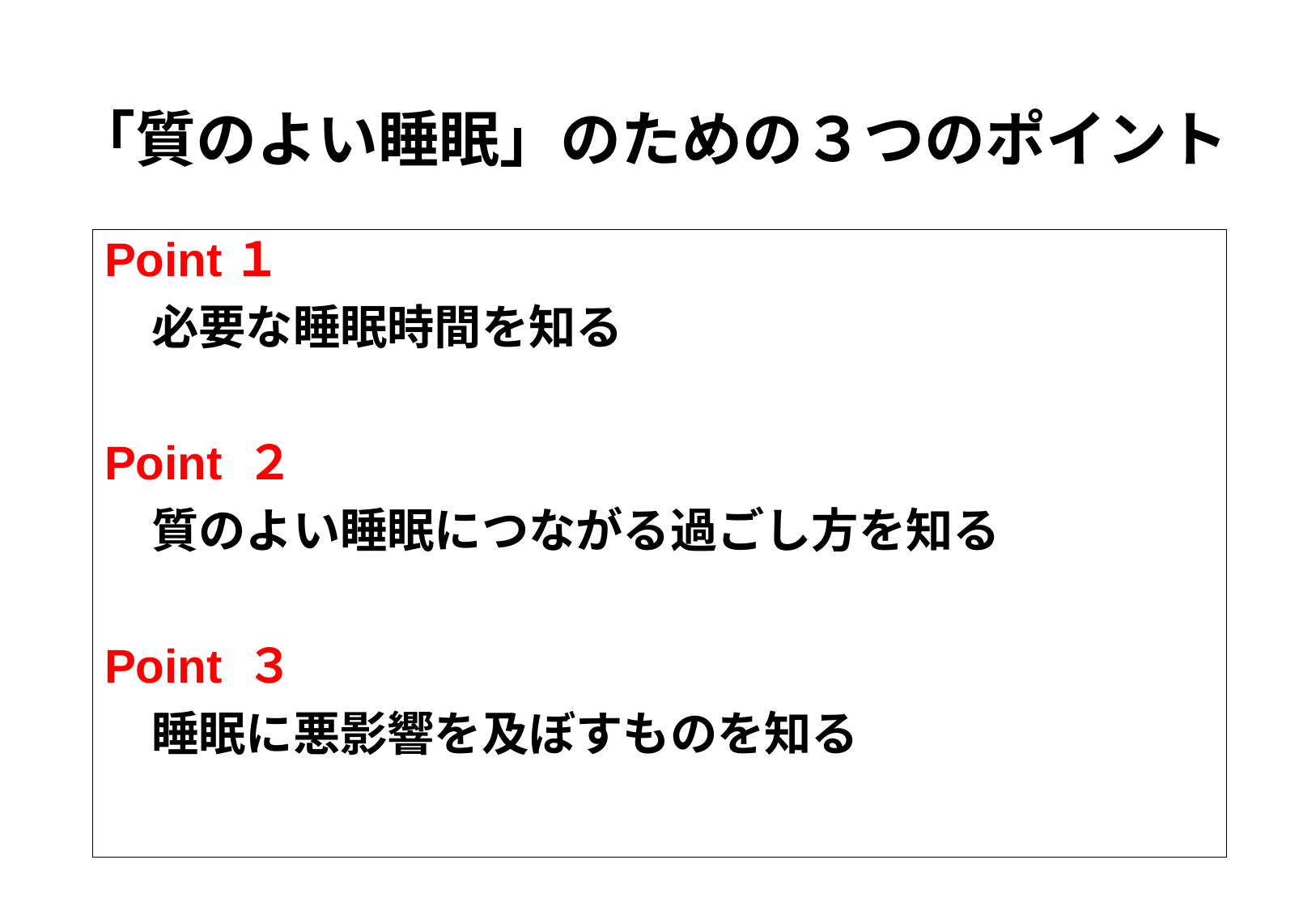

# 「質のよい睡眠」のための３つのポイント
Point１
　必要な睡眠時間を知る

Point ２
　質のよい睡眠につながる過ごし方を知る

Point ３
　睡眠に悪影響を及ぼすものを知る